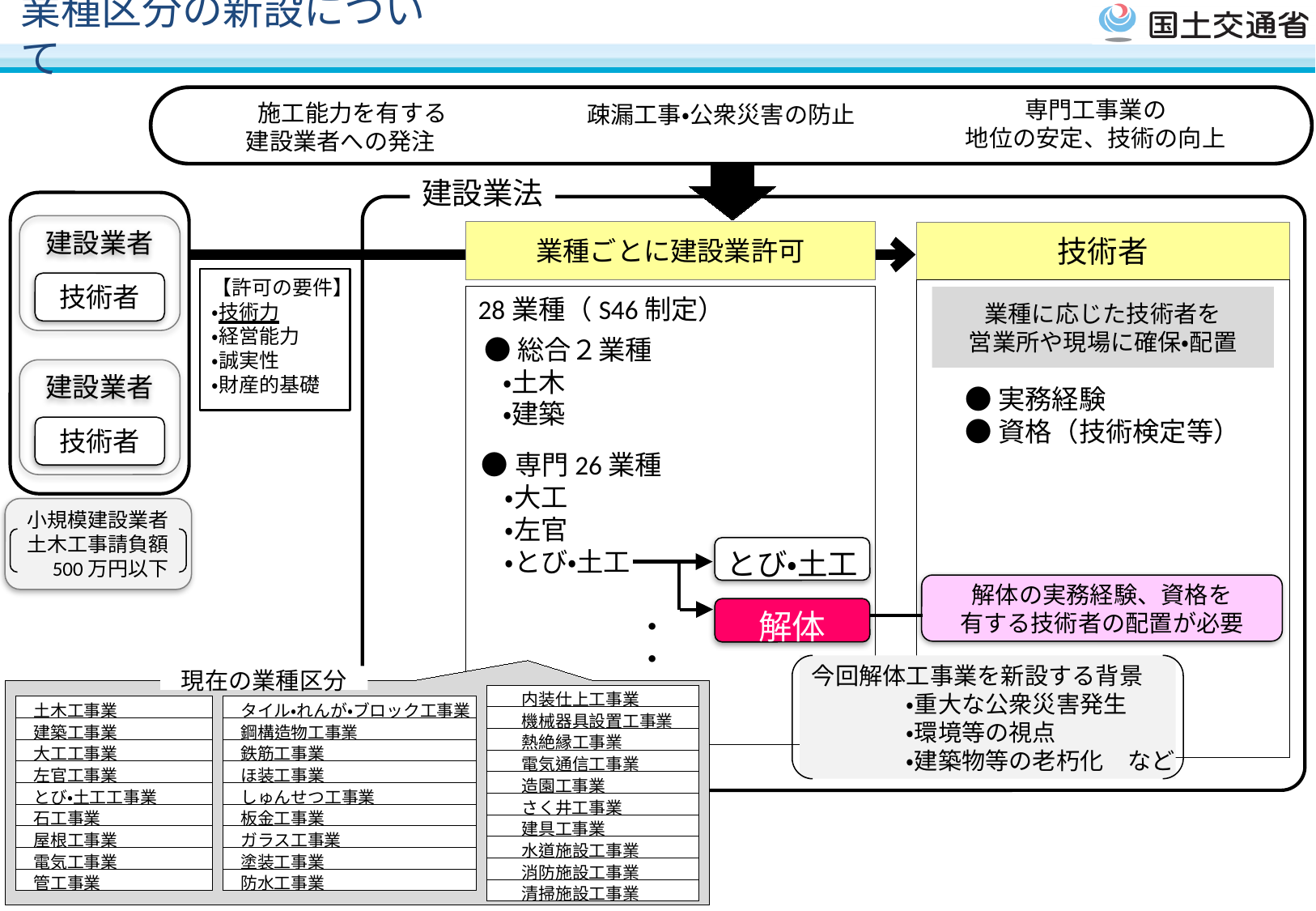

# 業種区分の新設について
専門工事業の
地位の安定、技術の向上
施工能力を有する
建設業者への発注
疎漏工事・公衆災害の防止

建設業法

建設業者
技術者
業種ごとに建設業許可
技術者
【許可の要件】
・技術力
・経営能力
・誠実性
・財産的基礎
28業種（S46制定）

 ●総合２業種
   ・土木
   ・建築

 ●専門26業種
　・大工
　・左官
　・とび・土工

　　　　　　・
　　　　　　・
　　　　　　・

●実務経験
●資格（技術検定等）

業種に応じた技術者を
営業所や現場に確保・配置
建設業者
技術者
小規模建設業者
土木工事請負額
　500万円以下

とび・土工

解体の実務経験、資格を
有する技術者の配置が必要
解体

今回解体工事業を新設する背景
　　　　・重大な公衆災害発生
　　　　・環境等の視点
　　　　・建築物等の老朽化　など
現在の業種区分

| 内装仕上工事業 |
| --- |
| 機械器具設置工事業 |
| 熱絶縁工事業 |
| 電気通信工事業 |
| 造園工事業 |
| さく井工事業 |
| 建具工事業 |
| 水道施設工事業 |
| 消防施設工事業 |
| 清掃施設工事業 |
| 土木工事業 |
| --- |
| 建築工事業 |
| 大工工事業 |
| 左官工事業 |
| とび・土工工事業 |
| 石工事業 |
| 屋根工事業 |
| 電気工事業 |
| 管工事業 |
| タイル・れんが・ブロック工事業 |
| --- |
| 鋼構造物工事業 |
| 鉄筋工事業 |
| ほ装工事業 |
| しゅんせつ工事業 |
| 板金工事業 |
| ガラス工事業 |
| 塗装工事業 |
| 防水工事業 |